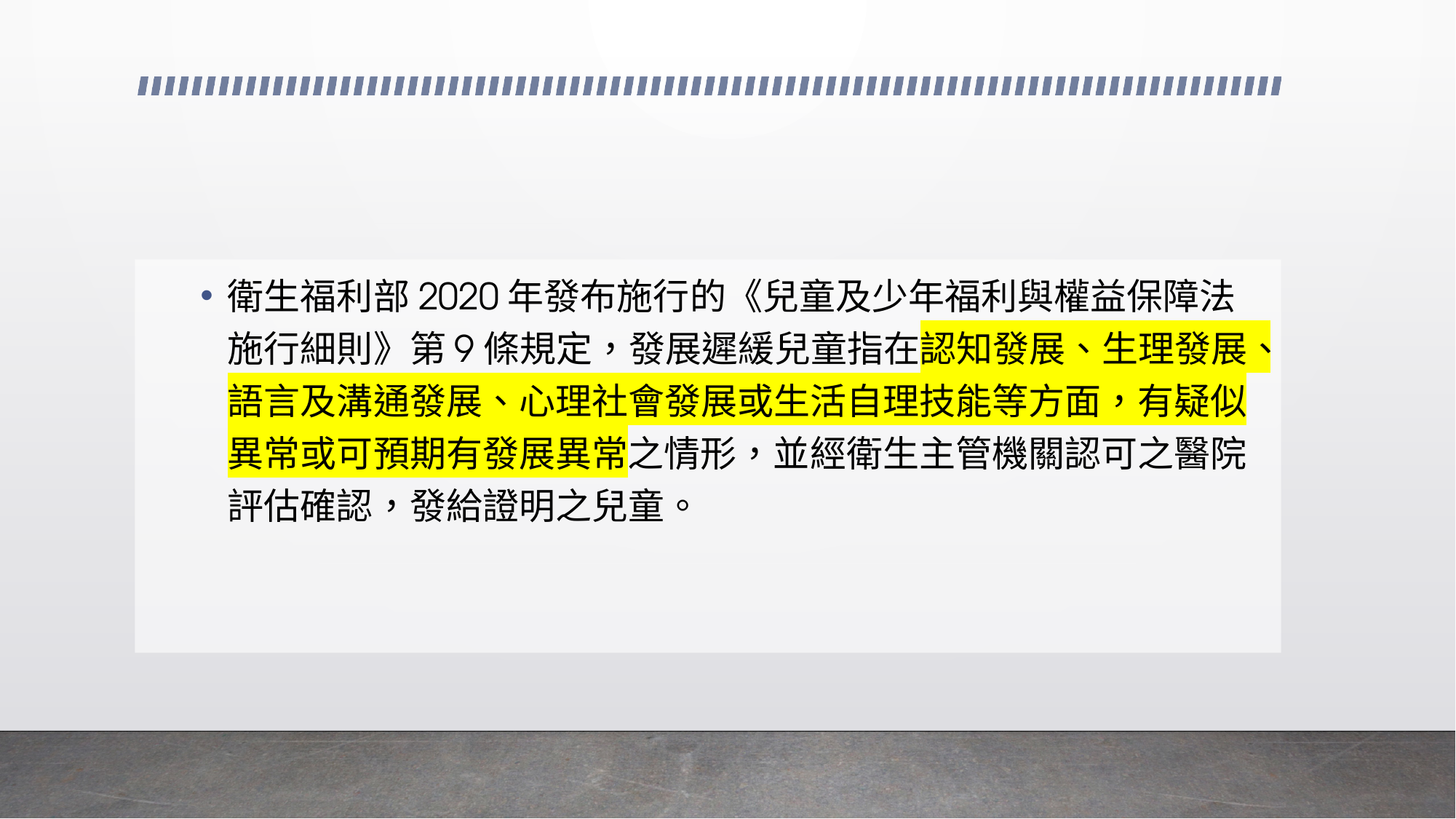

#
衛生福利部2020年發布施行的《兒童及少年福利與權益保障法施行細則》第9條規定，發展遲緩兒童指在認知發展、生理發展、語言及溝通發展、心理社會發展或生活自理技能等方面，有疑似異常或可預期有發展異常之情形，並經衛生主管機關認可之醫院評估確認，發給證明之兒童。